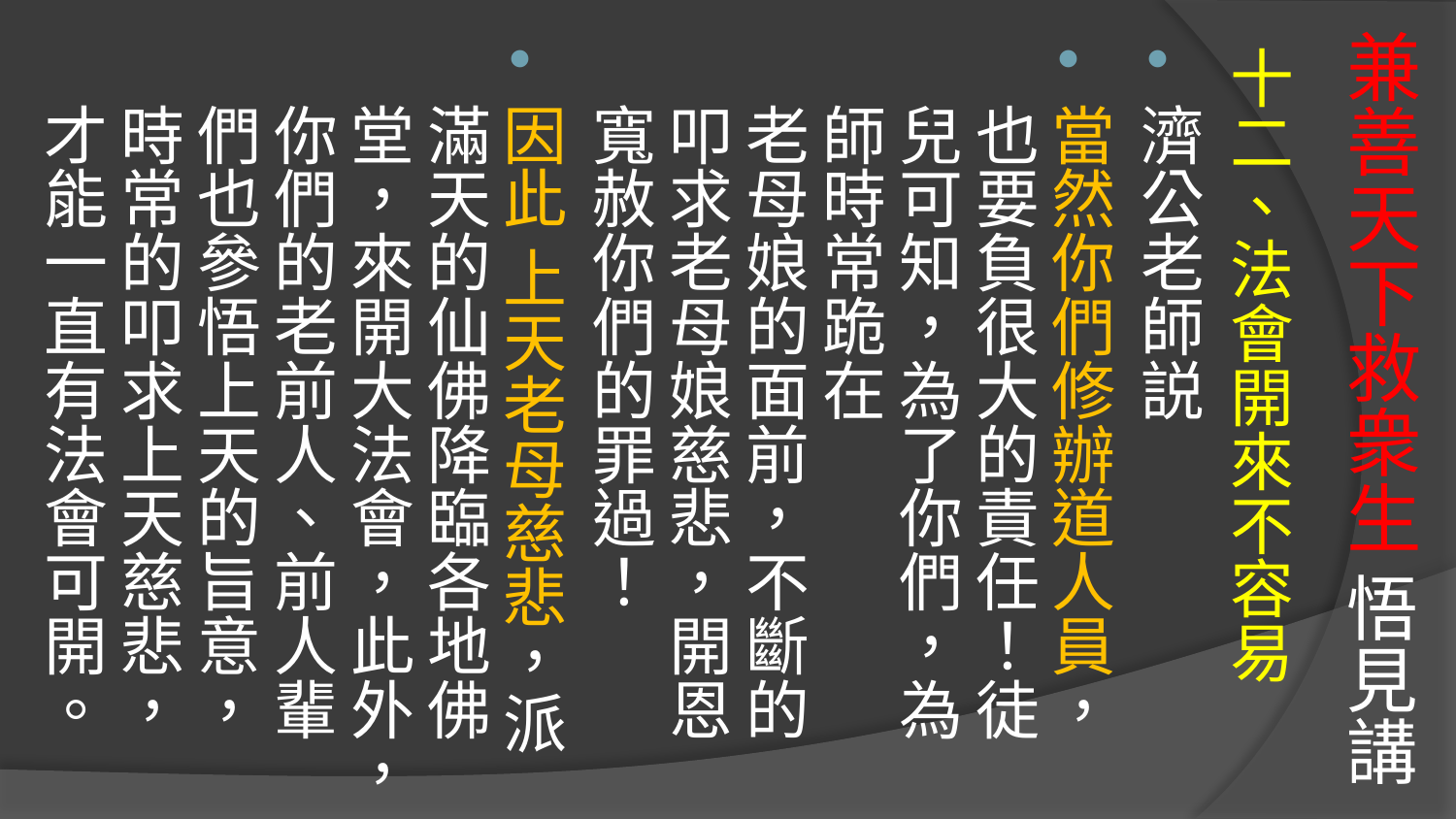

# 兼善天下救衆生 悟見講
十二、法會開來不容易
濟公老師説
當然你們修辦道人員，也要負很大的責任！徒兒可知，為了你們，為師時常跪在
老母娘的面前，不斷的叩求老母娘慈悲，開恩寬赦你們的罪過！
因此 上天老母慈悲，派滿天的仙佛降臨各地佛堂，來開大法會，此外，你們的老前人、前人輩們也參悟上天的旨意，時常的叩求上天慈悲，才能一直有法會可開。